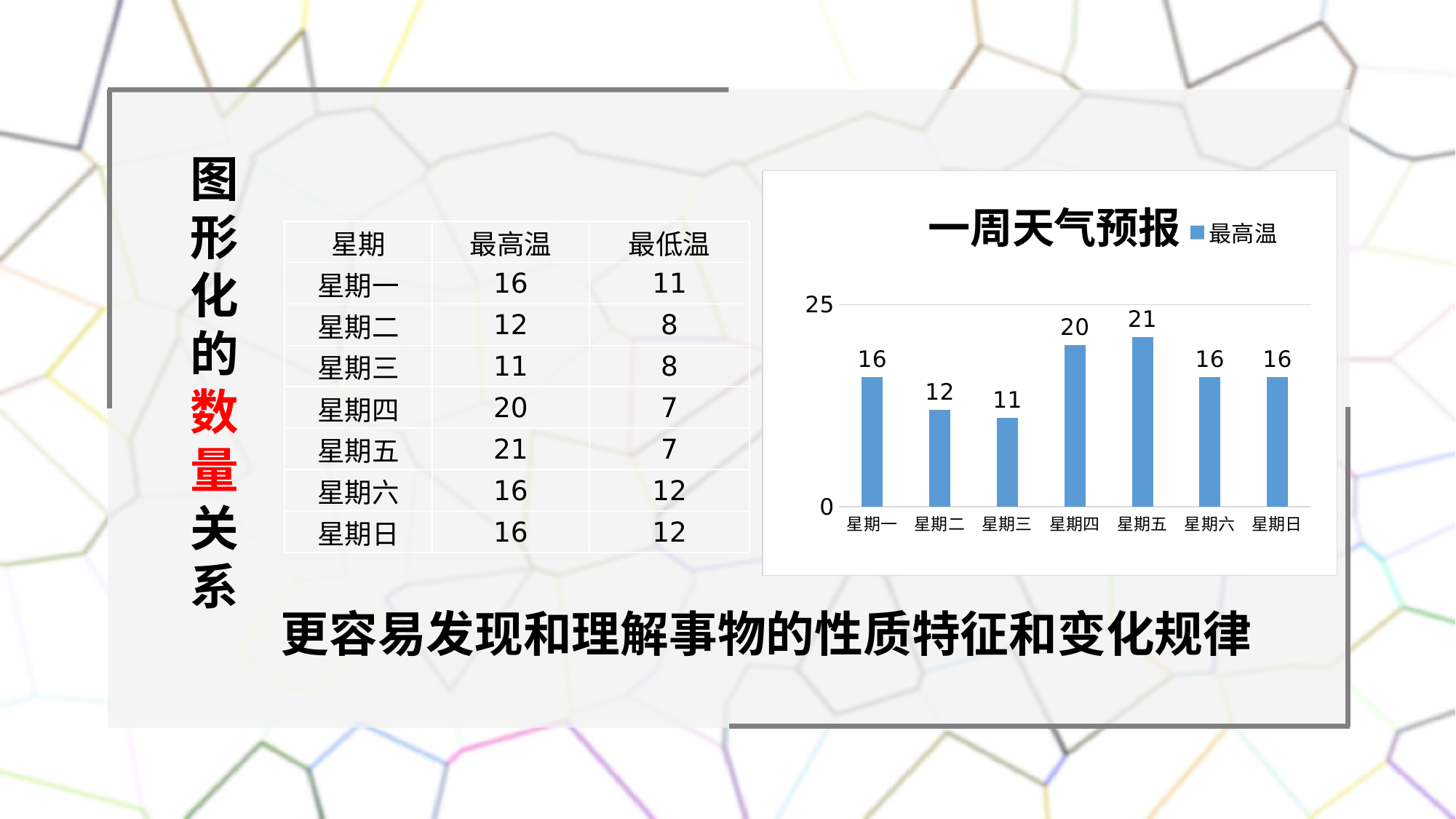

图形化的数量关系

### Chart: 一周天气预报

| Category | 最高温 |
|---|---|
| 星期一 | 16.0 |
| 星期二 | 12.0 |
| 星期三 | 11.0 |
| 星期四 | 20.0 |
| 星期五 | 21.0 |
| 星期六 | 16.0 |
| 星期日 | 16.0 |
| 星期 | 最高温 | 最低温 |
| --- | --- | --- |
| 星期一 | 16 | 11 |
| 星期二 | 12 | 8 |
| 星期三 | 11 | 8 |
| 星期四 | 20 | 7 |
| 星期五 | 21 | 7 |
| 星期六 | 16 | 12 |
| 星期日 | 16 | 12 |

更容易发现和理解事物的性质特征和变化规律